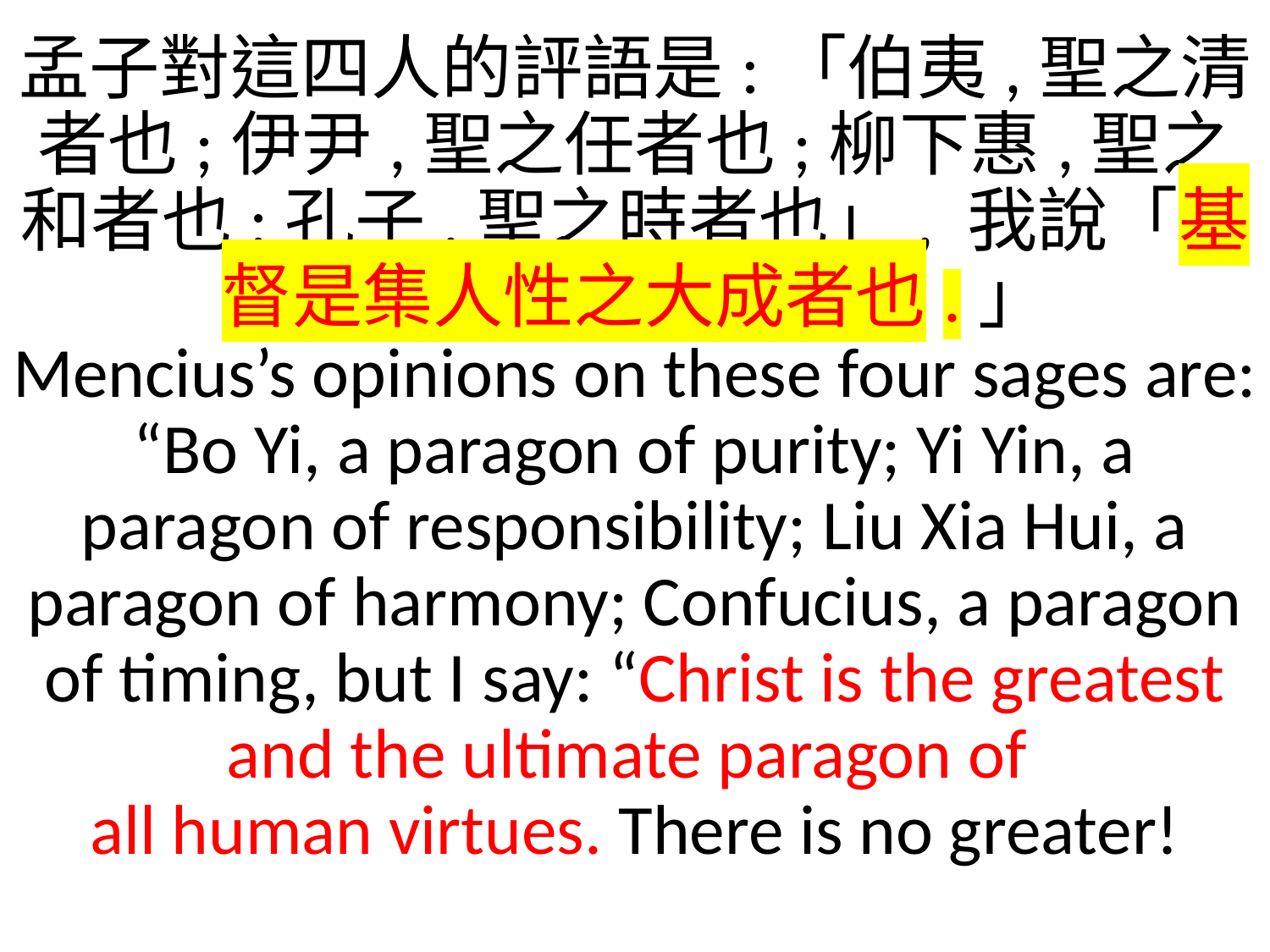

孟子對這四人的評語是:「伯夷,聖之清者也;伊尹,聖之任者也;柳下惠,聖之和者也;孔子,聖之時者也」, 我說「基督是集人性之大成者也.」
Mencius’s opinions on these four sages are: “Bo Yi, a paragon of purity; Yi Yin, a paragon of responsibility; Liu Xia Hui, a paragon of harmony; Confucius, a paragon of timing, but I say: “Christ is the greatest and the ultimate paragon of
all human virtues. There is no greater!